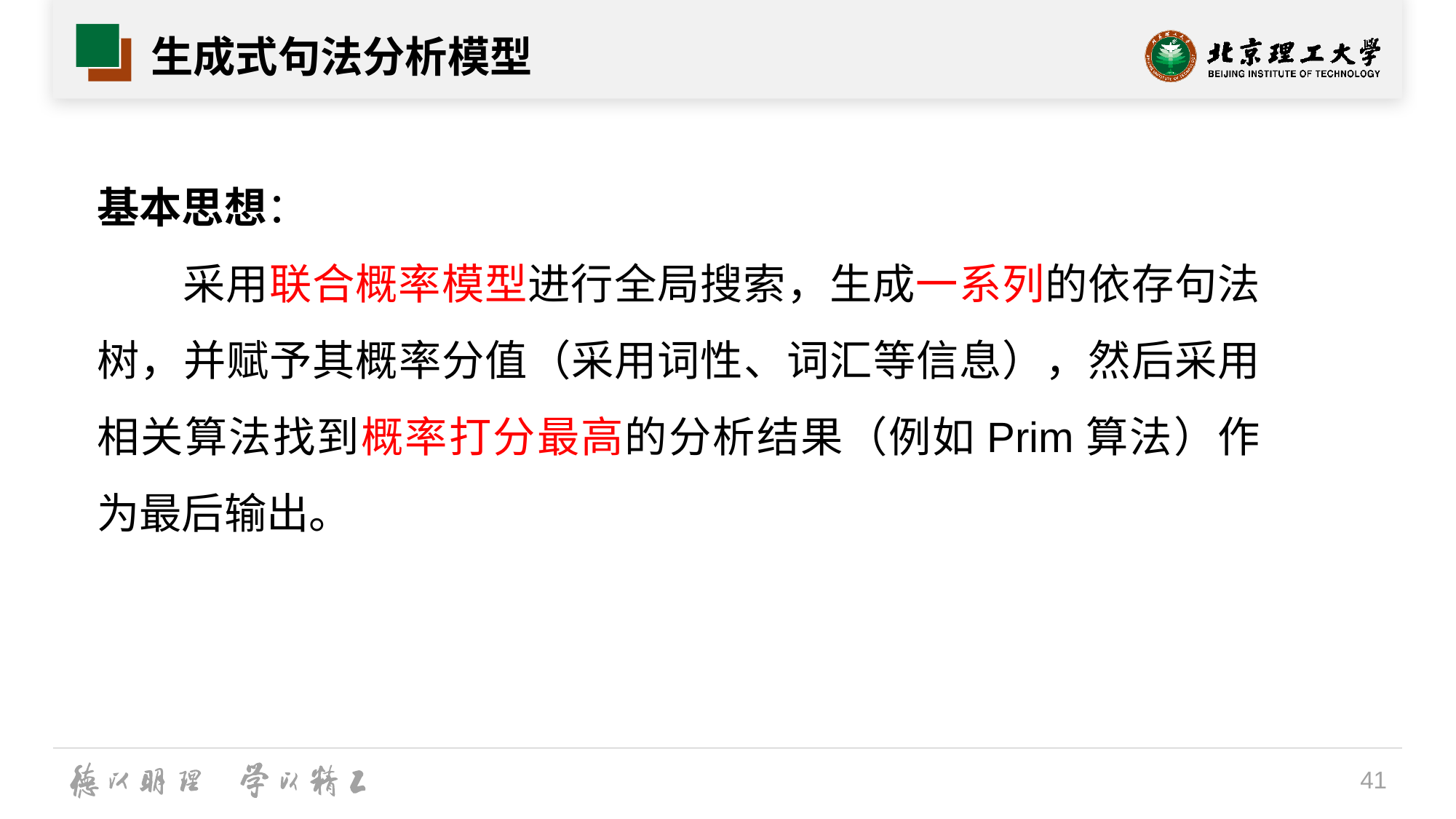

# 生成式句法分析模型
基本思想：
采用联合概率模型进行全局搜索，生成一系列的依存句法树，并赋予其概率分值（采用词性、词汇等信息），然后采用相关算法找到概率打分最高的分析结果（例如Prim算法）作为最后输出。